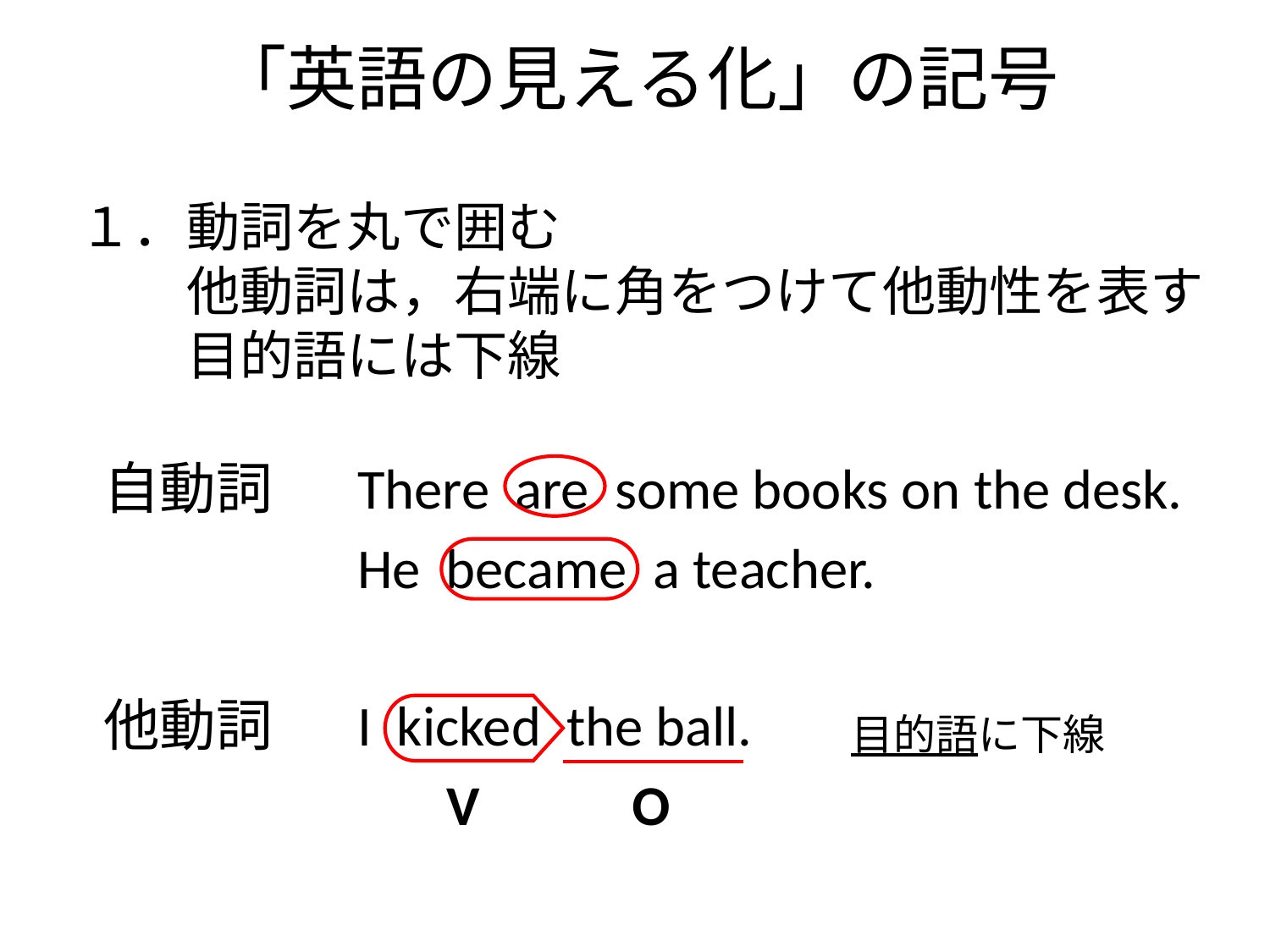

「英語の見える化」の記号
# １．動詞を丸で囲む 　　他動詞は，右端に角をつけて他動性を表す 　　目的語には下線
自動詞	There  are  some books on the desk.
		He  became  a teacher.

他動詞	I  kicked  the ball.
                           V            O

目的語に下線